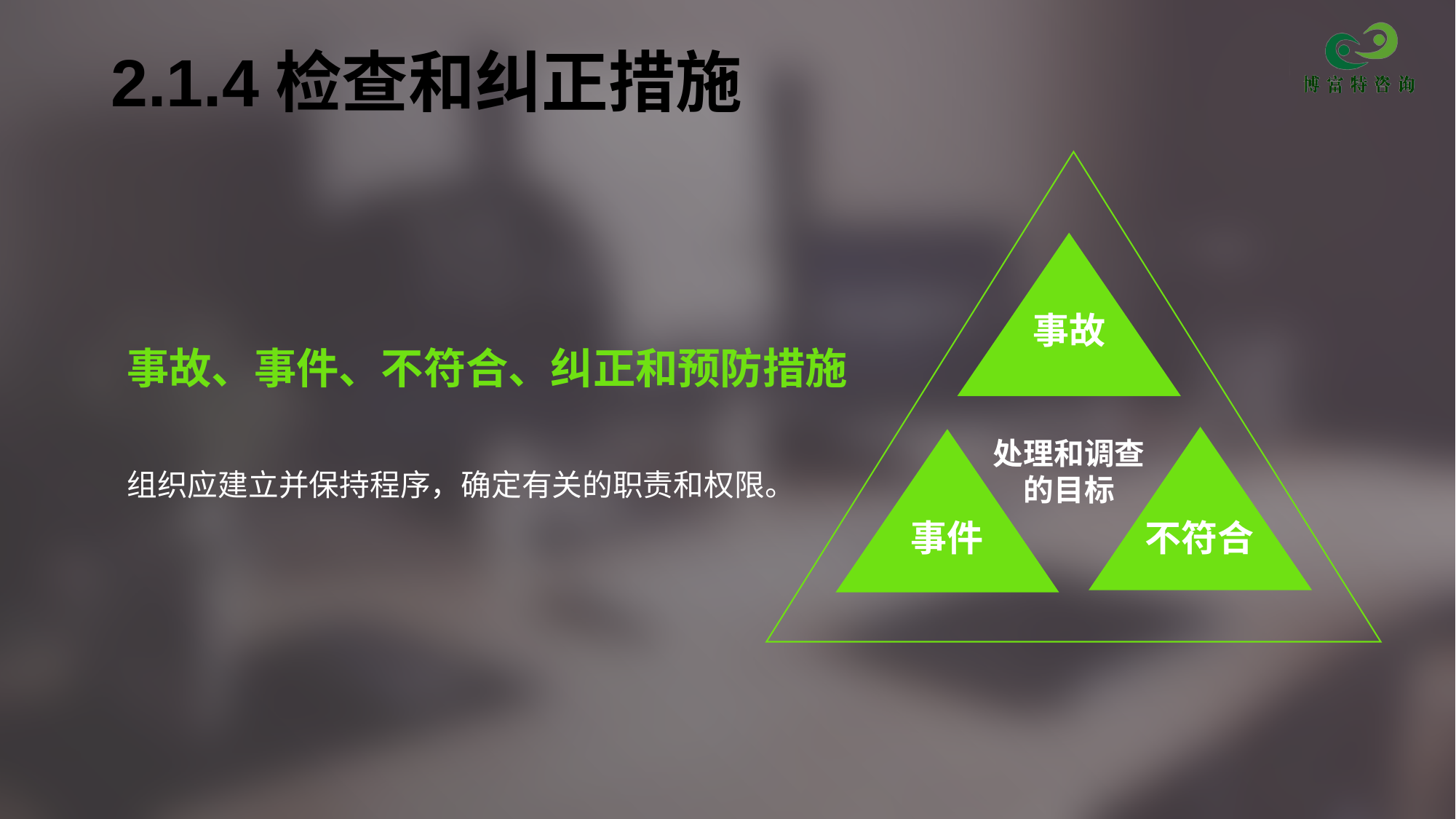

# 2.1.4检查和纠正措施

事故
事故、事件、不符合、纠正和预防措施

组织应建立并保持程序，确定有关的职责和权限。

处理和调查的目标
事件
不符合